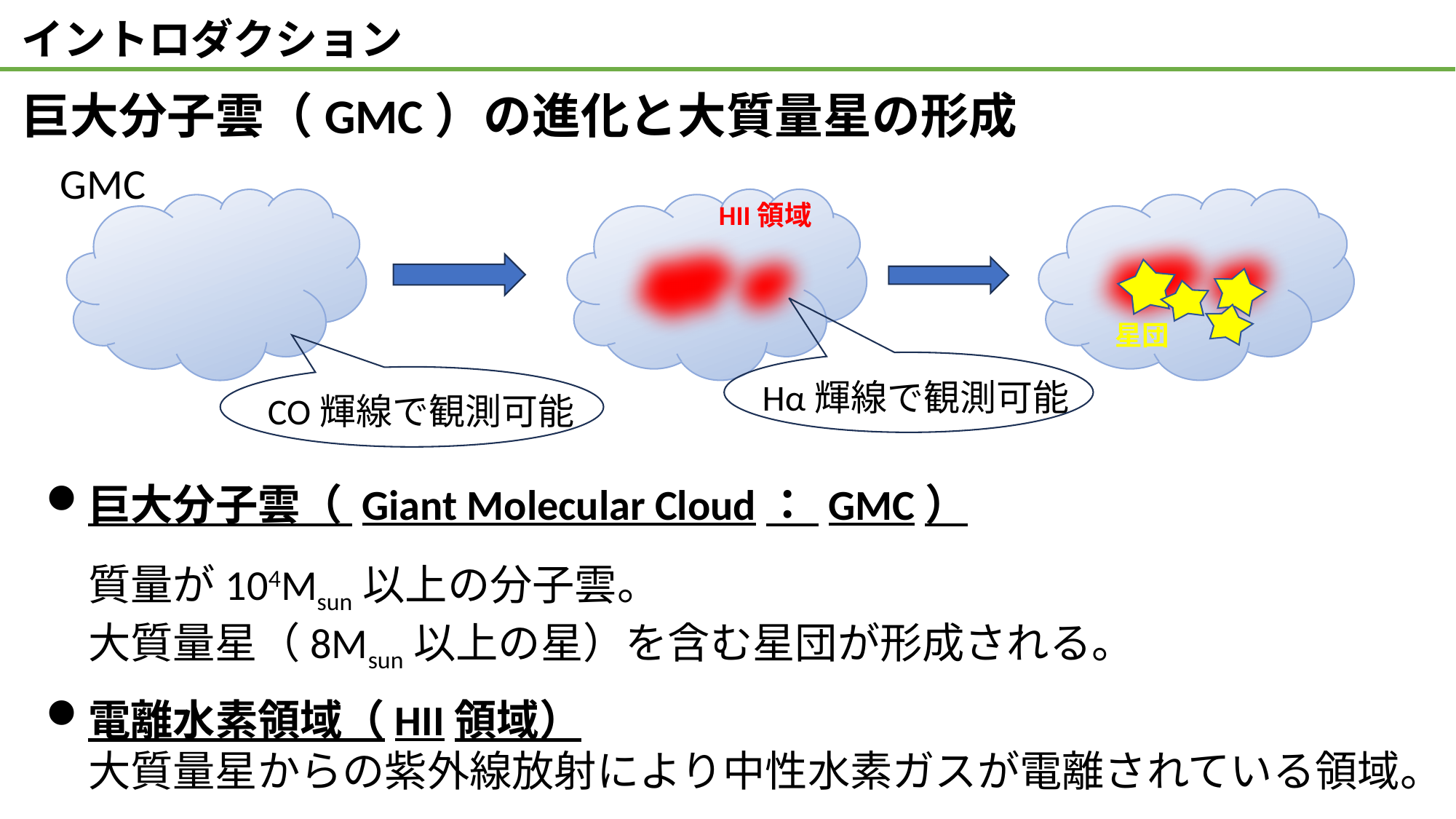

イントロダクション
巨大分子雲（GMC）の進化と大質量星の形成
GMC

HII領域

星団

Hα輝線で観測可能

CO輝線で観測可能
巨大分子雲（ Giant Molecular Cloud： GMC）
　質量が104Msun以上の分子雲。
　大質量星（8Msun以上の星）を含む星団が形成される。
電離水素領域（HII領域）
　大質量星からの紫外線放射により中性水素ガスが電離されている領域。